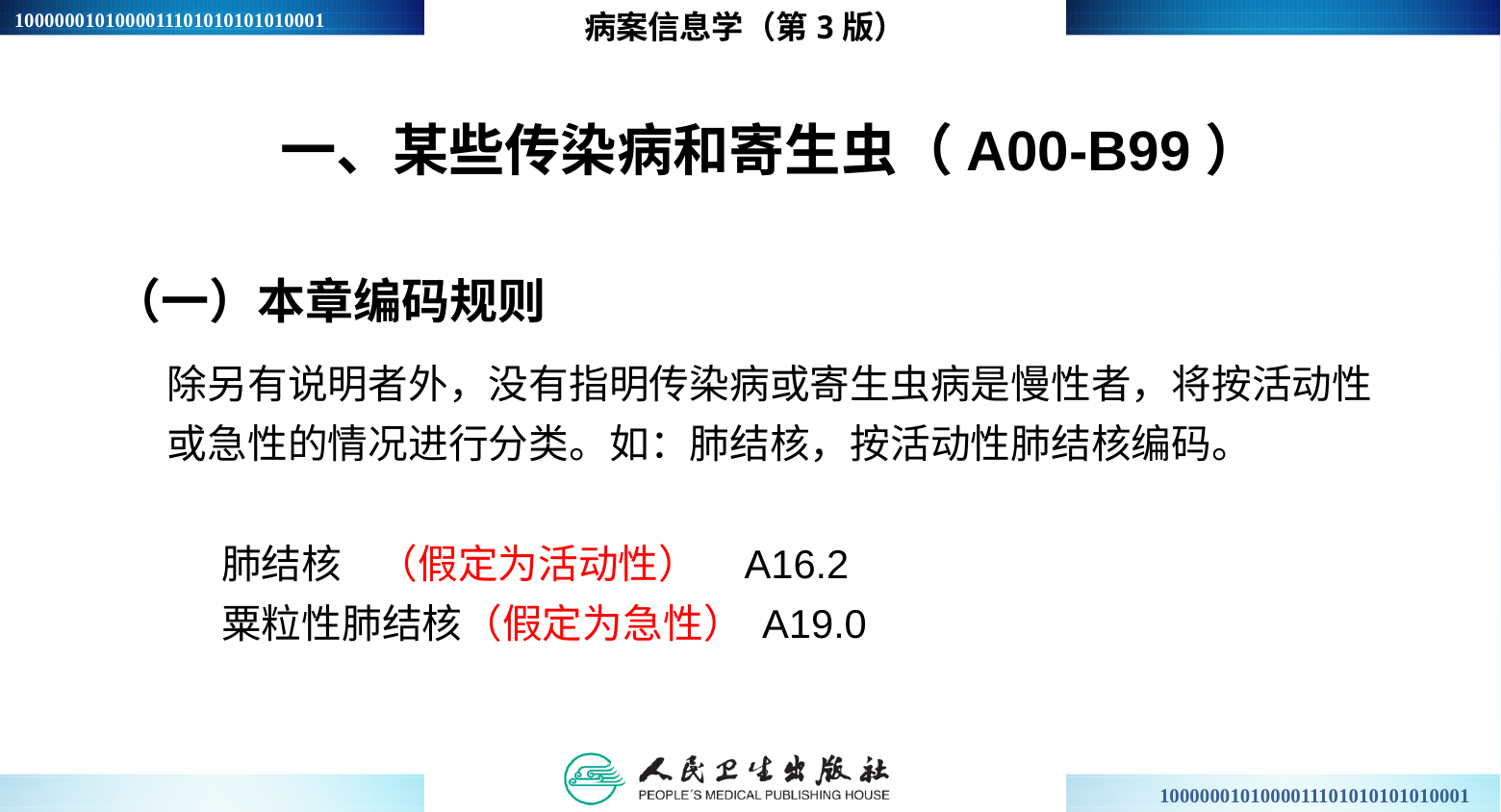

病案信息学（第3版）
# 一、某些传染病和寄生虫（A00-B99）
（一）本章编码规则
除另有说明者外，没有指明传染病或寄生虫病是慢性者，将按活动性或急性的情况进行分类。如：肺结核，按活动性肺结核编码。

     肺结核    （假定为活动性）    A16.2
     粟粒性肺结核（假定为急性） A19.0